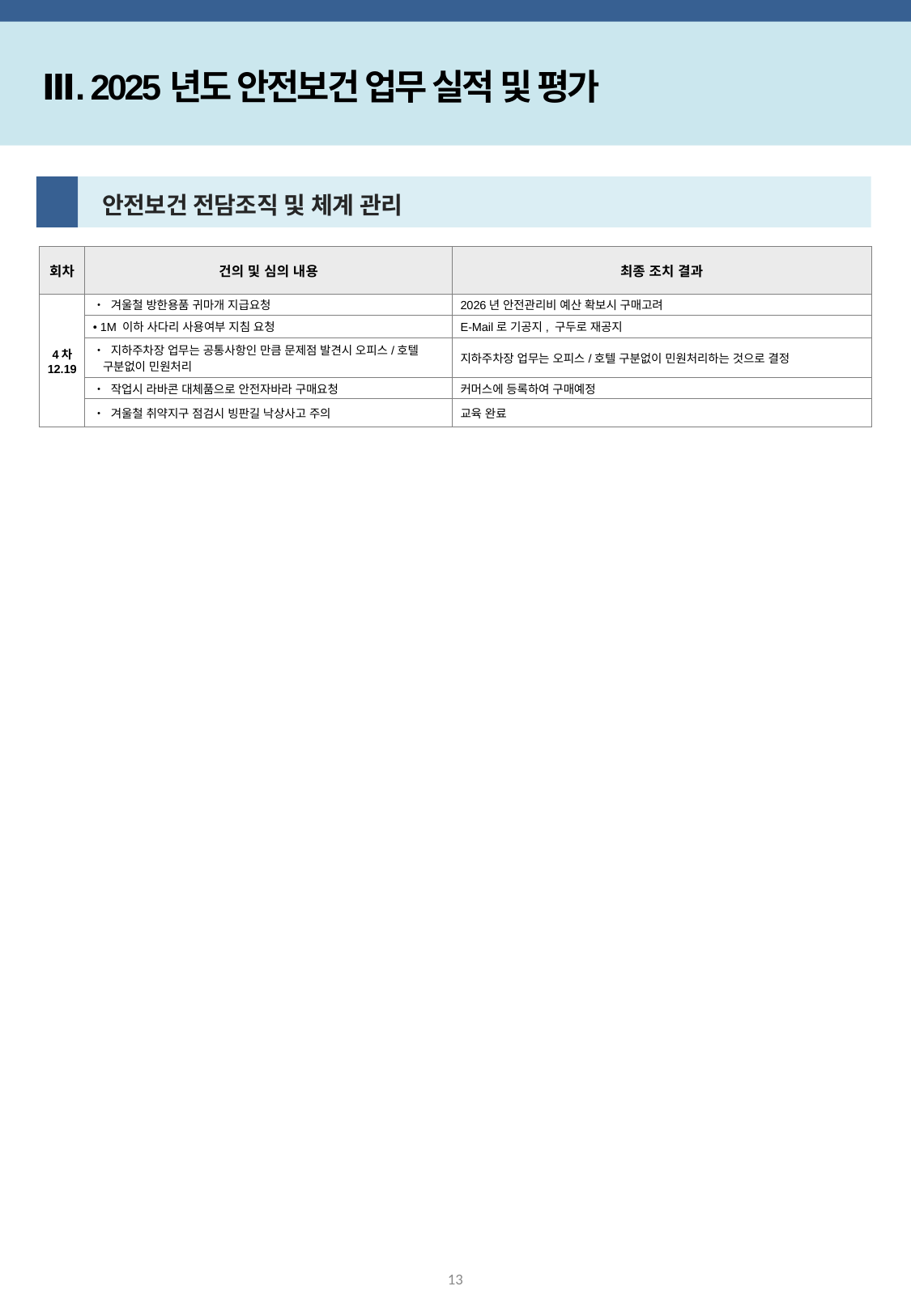

Ⅲ. 2025년도 안전보건 업무 실적 및 평가
1
 안전보건 전담조직 및 체계 관리
| 회차 | 건의 및 심의 내용 | 최종 조치 결과 |
| --- | --- | --- |
| 4차 12.19 | • 겨울철 방한용품 귀마개 지급요청 | 2026년 안전관리비 예산 확보시 구매고려 |
|  | • 1M 이하 사다리 사용여부 지침 요청 | E-Mail로 기공지, 구두로 재공지 |
|  | • 지하주차장 업무는 공통사항인 만큼 문제점 발견시 오피스/호텔 구분없이 민원처리 | 지하주차장 업무는 오피스/호텔 구분없이 민원처리하는 것으로 결정 |
|  | • 작업시 라바콘 대체품으로 안전자바라 구매요청 | 커머스에 등록하여 구매예정 |
|  | • 겨울철 취약지구 점검시 빙판길 낙상사고 주의 | 교육 완료 |
13